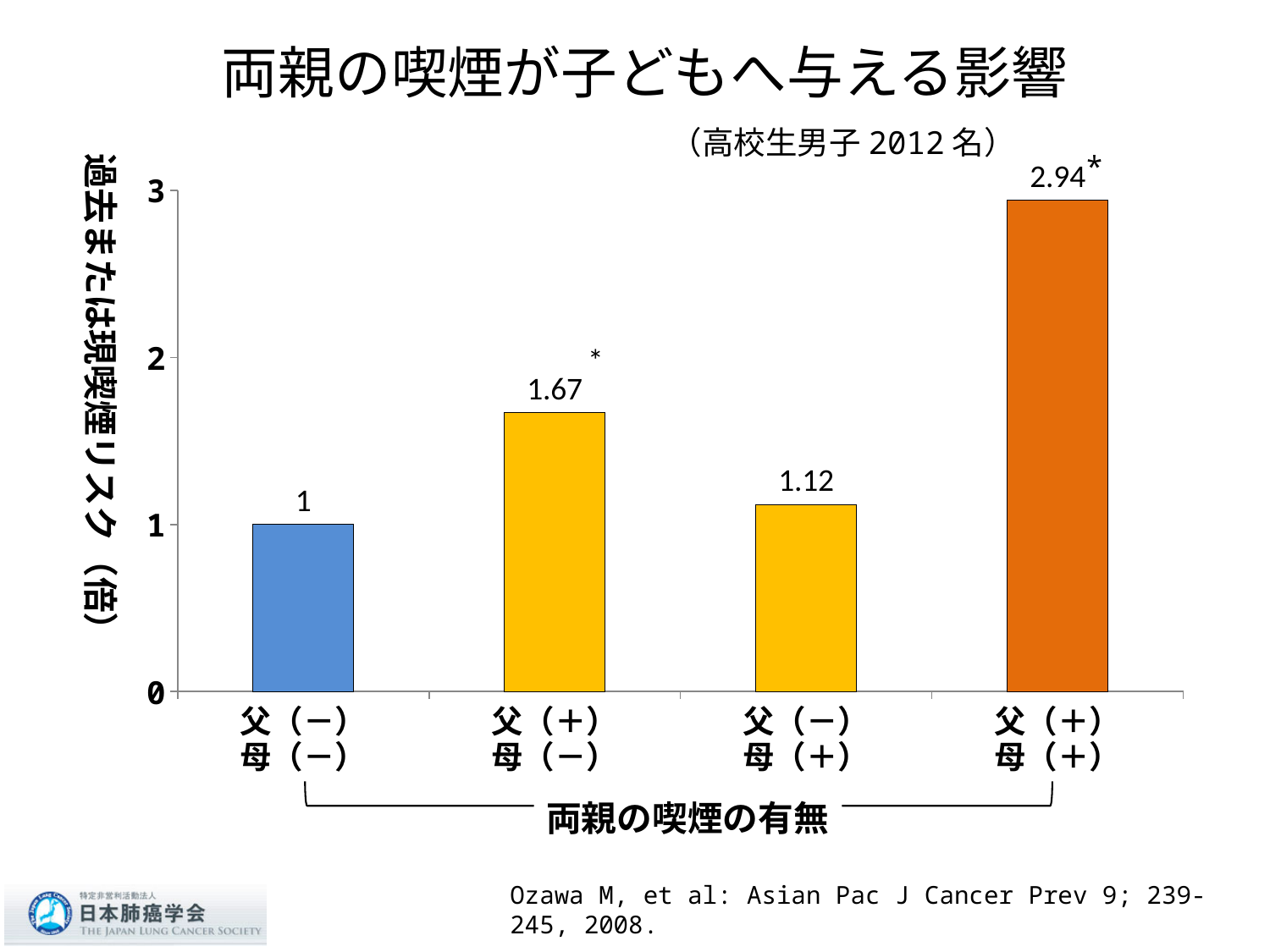

# 両親の喫煙が子どもへ与える影響
（高校生男子2012名）
過去または現喫煙リスク（倍）
*

### Chart

| Category | 系列 1 |
|---|---|
| 父（－）
母（－） | 1.0 |
| 父（＋）
母（－） | 1.6700000000000004 |
| 父（－）
母（＋） | 1.12 |
| 父（＋）
母（＋） | 2.94 |
両親の喫煙の有無
Ozawa M, et al: Asian Pac J Cancer Prev 9; 239-245, 2008.